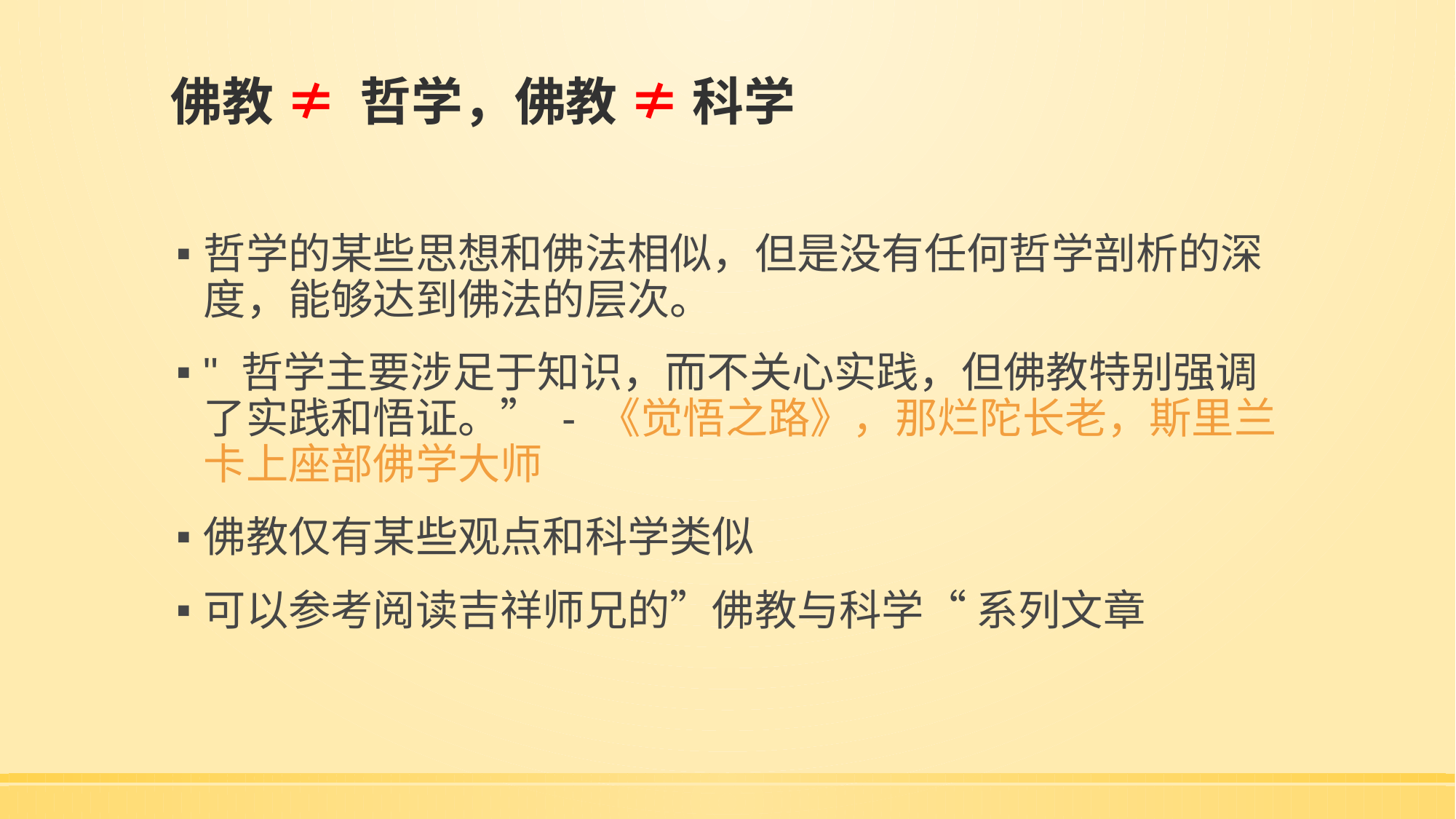

# 佛教 ≠  哲学，佛教 ≠ 科学
哲学的某些思想和佛法相似，但是没有任何哲学剖析的深度，能够达到佛法的层次。
" 哲学主要涉足于知识，而不关心实践，但佛教特别强调了实践和悟证。” - 《觉悟之路》，那烂陀长老，斯里兰卡上座部佛学大师
佛教仅有某些观点和科学类似
可以参考阅读吉祥师兄的”佛教与科学“ 系列文章